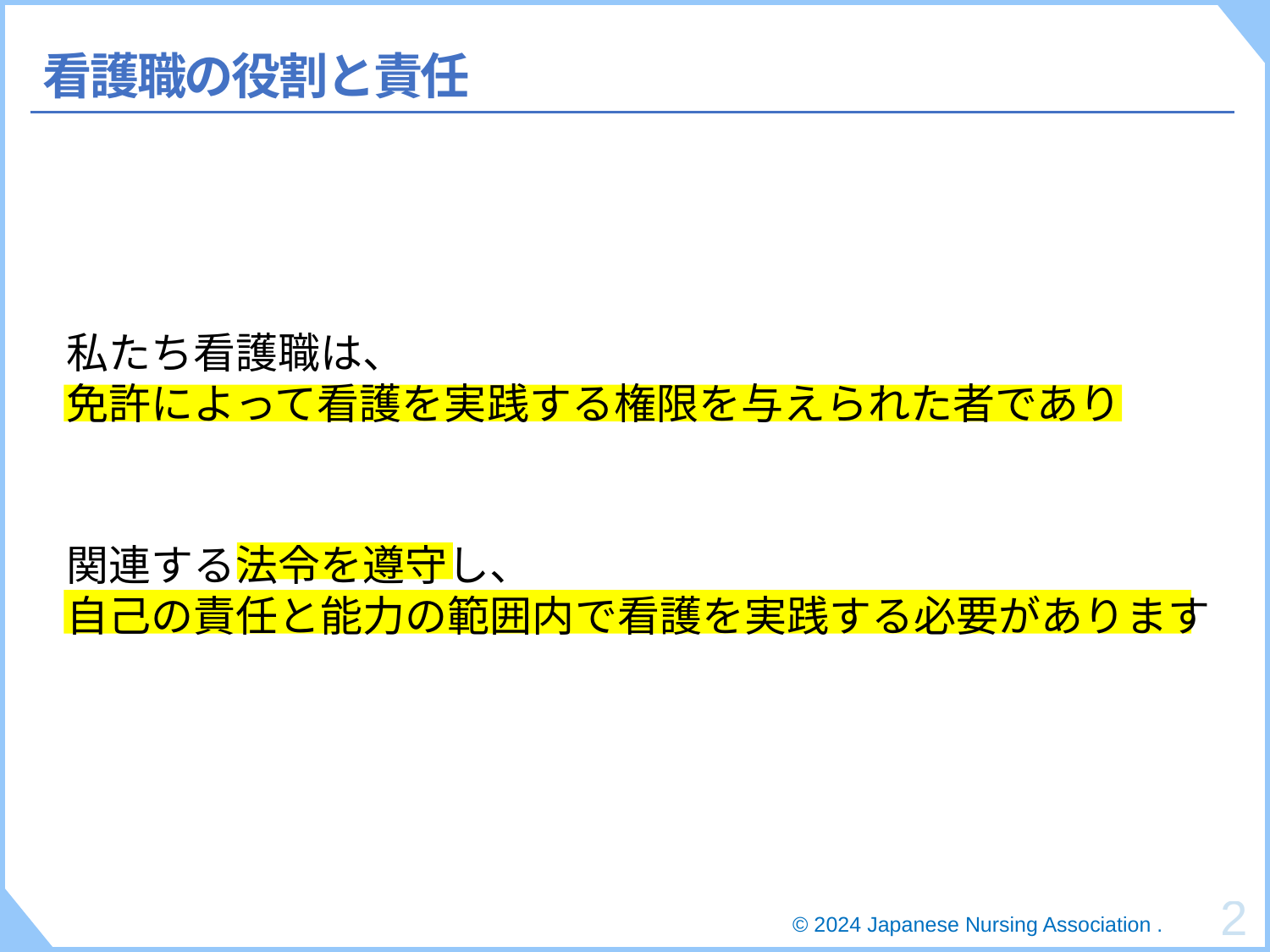

看護職の役割と責任
私たち看護職は、
免許によって看護を実践する権限を与えられた者であり

関連する法令を遵守し、
自己の責任と能力の範囲内で看護を実践する必要があります

2